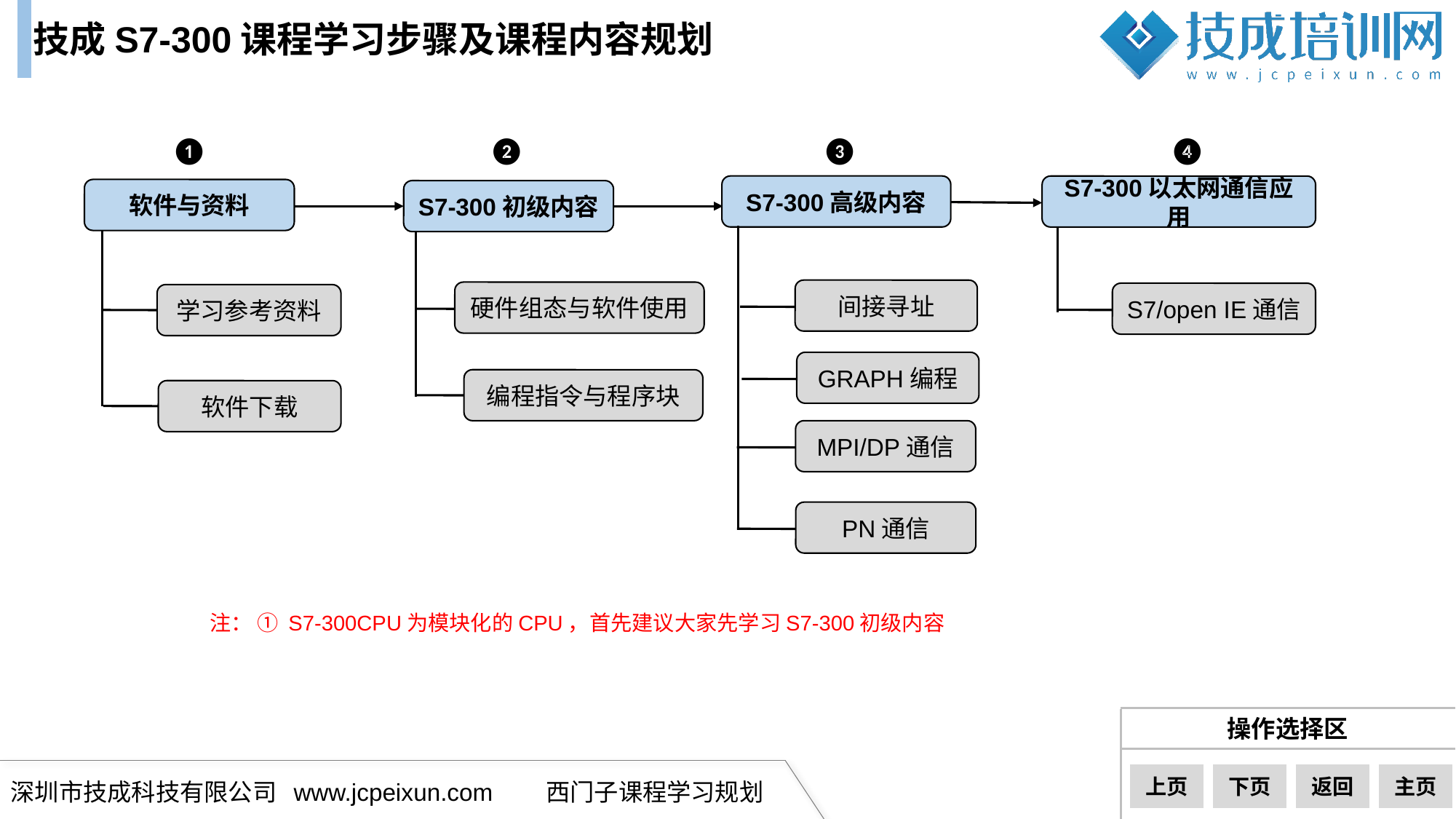

技成S7-300课程学习步骤及课程内容规划
❶
❷
❸
❹
S7-300高级内容
S7-300以太网通信应用
软件与资料
S7-300初级内容
间接寻址
硬件组态与软件使用
S7/open IE通信
学习参考资料
GRAPH编程
编程指令与程序块
软件下载
MPI/DP通信
PN通信
注： ① S7-300CPU为模块化的CPU，首先建议大家先学习S7-300初级内容
下一页
上页
下页
返回
主页